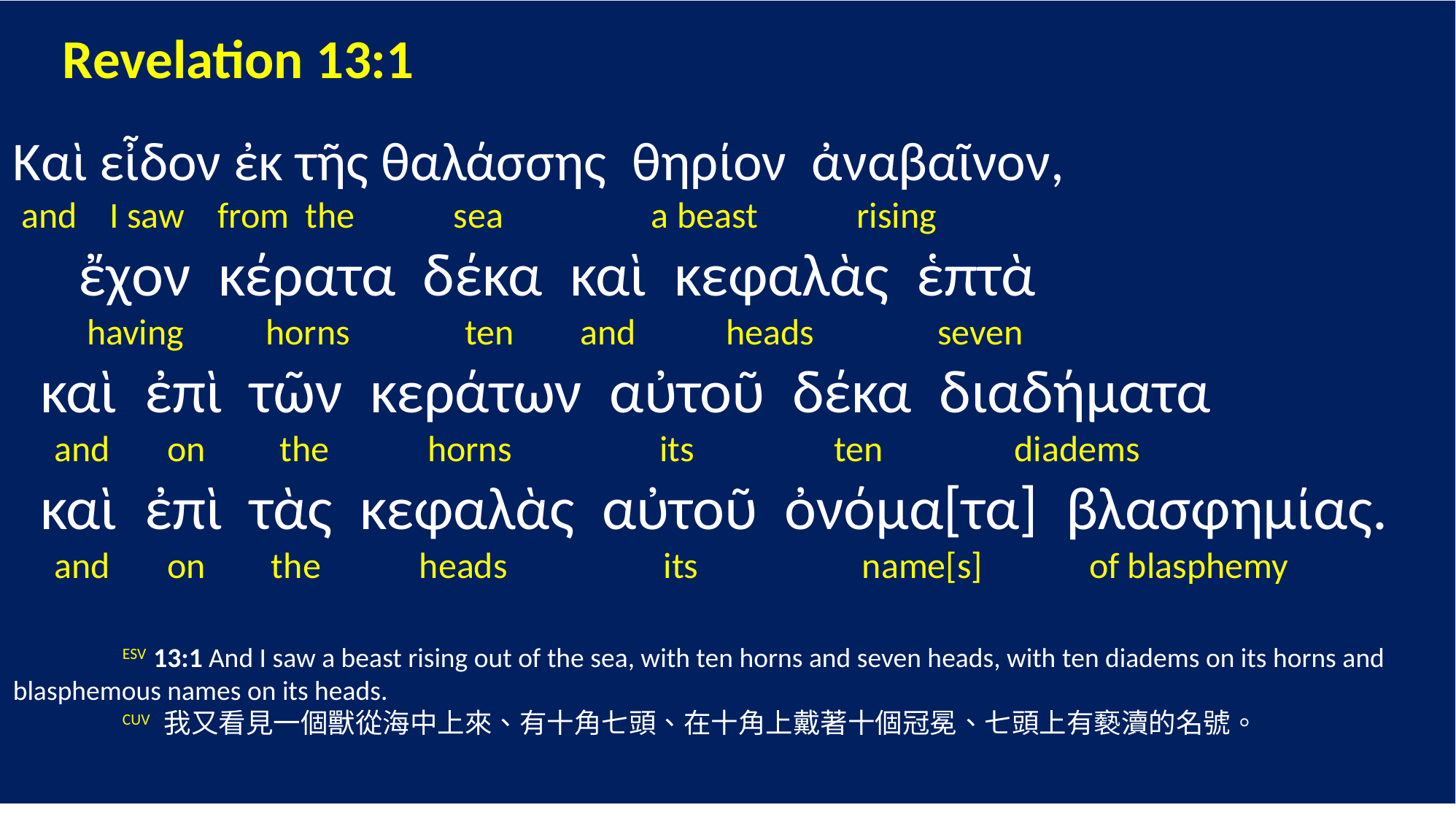

Revelation 13:1

Καὶ εἶδον ἐκ τῆς θαλάσσης  θηρίον  ἀναβαῖνον,
 and    I saw    from  the            sea                  a beast            rising
        ἔχον  κέρατα  δέκα  καὶ  κεφαλὰς  ἑπτὰ
         having          horns              ten        and           heads               seven
  καὶ  ἐπὶ  τῶν  κεράτων  αὐτοῦ  δέκα  διαδήματα
     and       on         the            horns                  its                 ten                diadems
  καὶ  ἐπὶ  τὰς  κεφαλὰς  αὐτοῦ  ὀνόμα[τα]  βλασφημίας.
     and       on        the            heads                   its                    name[s]             of blasphemy

	ESV  13:1 And I saw a beast rising out of the sea, with ten horns and seven heads, with ten diadems on its horns and blasphemous names on its heads.
	CUV  我又看見一個獸從海中上來、有十角七頭、在十角上戴著十個冠冕、七頭上有褻瀆的名號。